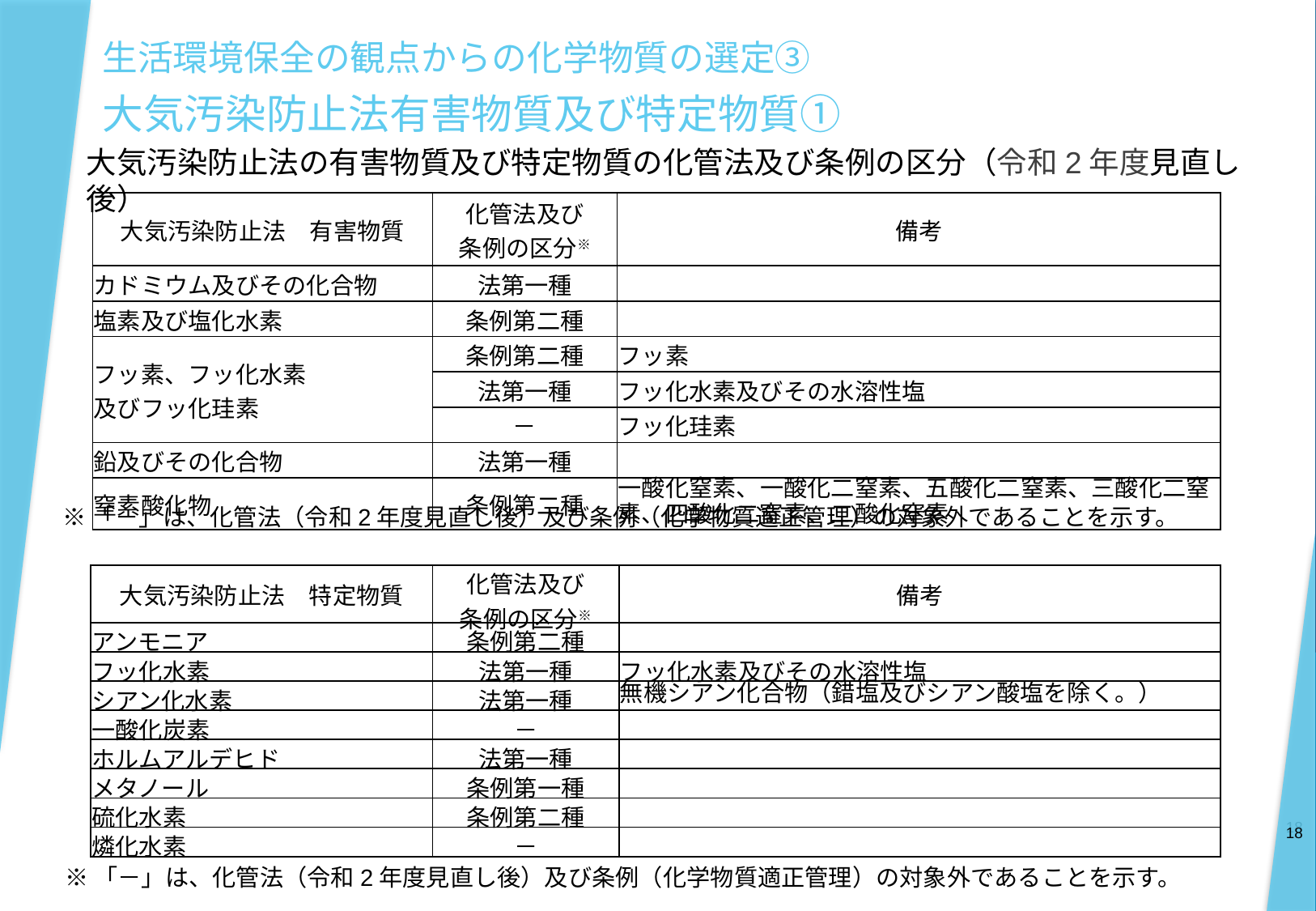

生活環境保全の観点からの化学物質の選定③
大気汚染防止法有害物質及び特定物質①
大気汚染防止法の有害物質及び特定物質の化管法及び条例の区分（令和2年度見直し後）
| 大気汚染防止法　有害物質 | 化管法及び 条例の区分※ | 備考 |
| --- | --- | --- |
| カドミウム及びその化合物 | 法第一種 |  |
| 塩素及び塩化水素 | 条例第二種 |  |
| フッ素、フッ化水素 及びフッ化珪素 | 条例第二種 | フッ素 |
|  | 法第一種 | フッ化水素及びその水溶性塩 |
|  | － | フッ化珪素 |
| 鉛及びその化合物 | 法第一種 |  |
| 窒素酸化物 | 条例第二種 | 一酸化窒素、一酸化二窒素、五酸化二窒素、三酸化二窒素、四酸化二窒素、二酸化窒素 |
※「－」は、化管法（令和2年度見直し後）及び条例（化学物質適正管理）の対象外であることを示す。

| 大気汚染防止法　特定物質 | 化管法及び 条例の区分※ | 備考 |
| --- | --- | --- |
| アンモニア | 条例第二種 |  |
| フッ化水素 | 法第一種 | フッ化水素及びその水溶性塩 |
| シアン化水素 | 法第一種 | 無機シアン化合物（錯塩及びシアン酸塩を除く。） |
| 一酸化炭素 | － |  |
| ホルムアルデヒド | 法第一種 |  |
| メタノール | 条例第一種 |  |
| 硫化水素 | 条例第二種 |  |
| 燐化水素 | － |  |
18
18
※「－」は、化管法（令和2年度見直し後）及び条例（化学物質適正管理）の対象外であることを示す。